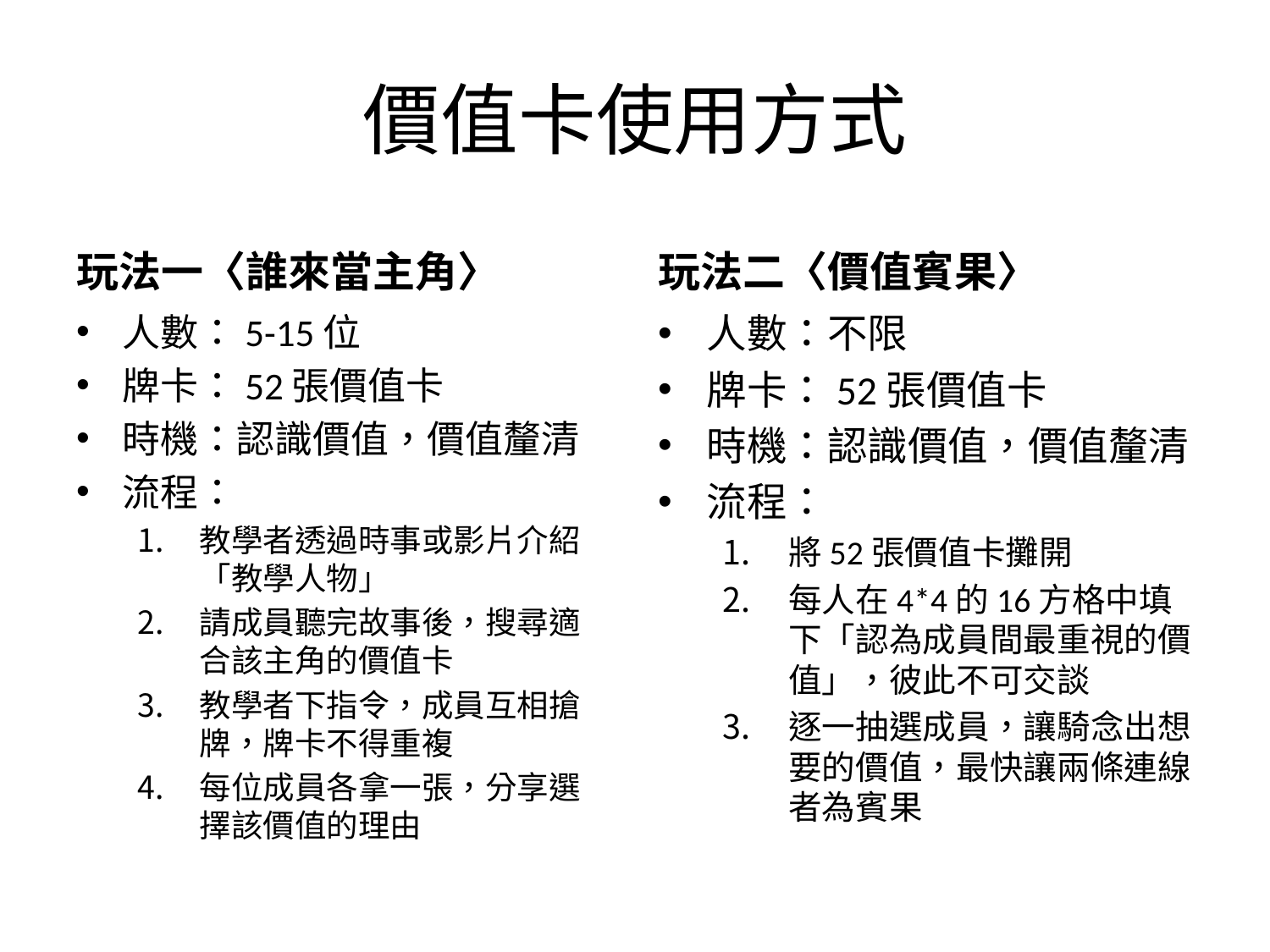

# 價值卡使用方式
玩法一〈誰來當主角〉
玩法二〈價值賓果〉
人數：5-15位
牌卡：52張價值卡
時機：認識價值，價值釐清
流程：
教學者透過時事或影片介紹「教學人物」
請成員聽完故事後，搜尋適合該主角的價值卡
教學者下指令，成員互相搶牌，牌卡不得重複
每位成員各拿一張，分享選擇該價值的理由
人數：不限
牌卡：52張價值卡
時機：認識價值，價值釐清
流程：
將52張價值卡攤開
每人在4*4的16方格中填下「認為成員間最重視的價值」，彼此不可交談
逐一抽選成員，讓騎念出想要的價值，最快讓兩條連線者為賓果